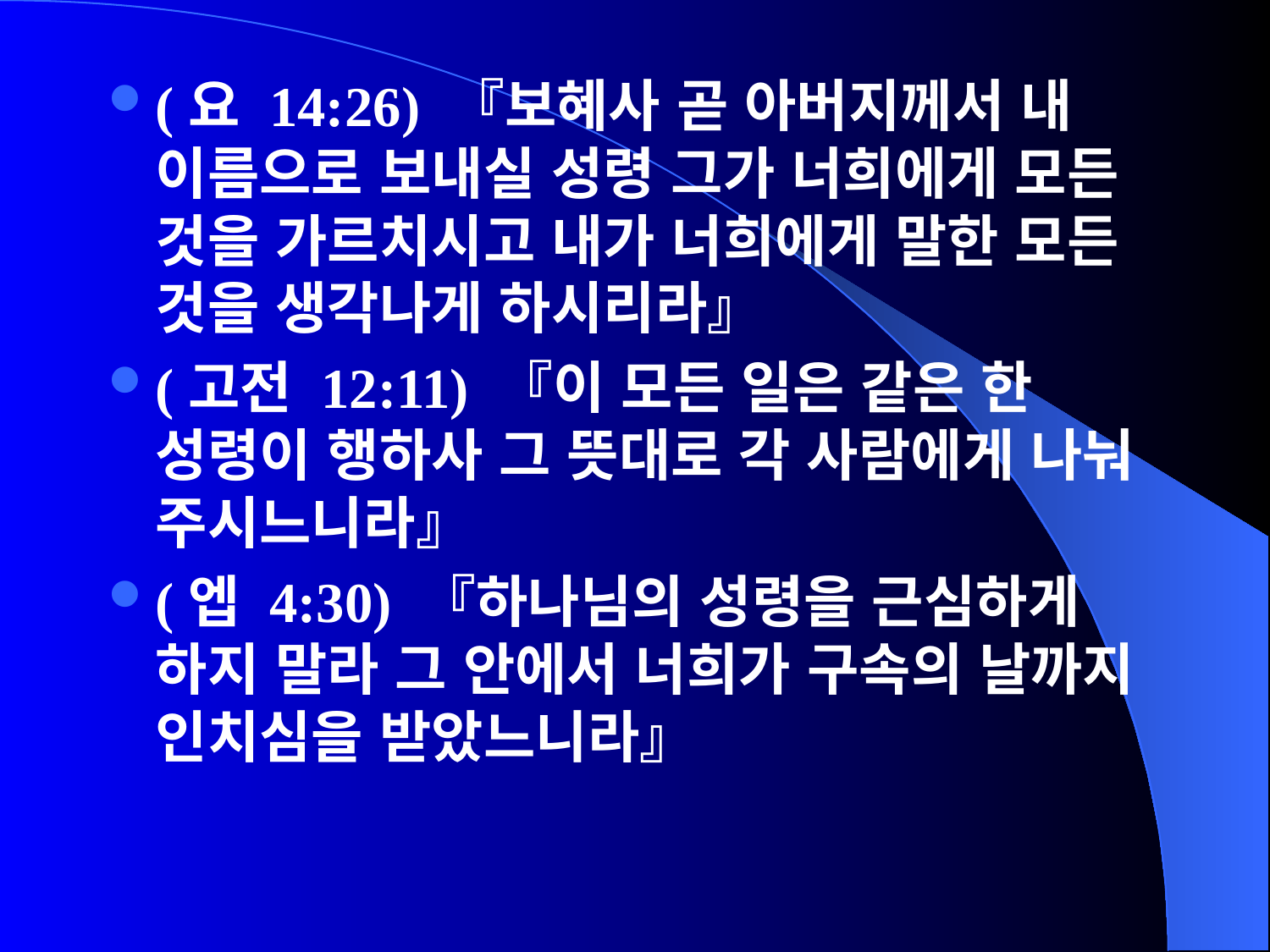

(요 14:26) 『보혜사 곧 아버지께서 내 이름으로 보내실 성령 그가 너희에게 모든 것을 가르치시고 내가 너희에게 말한 모든 것을 생각나게 하시리라』
(고전 12:11) 『이 모든 일은 같은 한 성령이 행하사 그 뜻대로 각 사람에게 나눠 주시느니라』
(엡 4:30) 『하나님의 성령을 근심하게 하지 말라 그 안에서 너희가 구속의 날까지 인치심을 받았느니라』